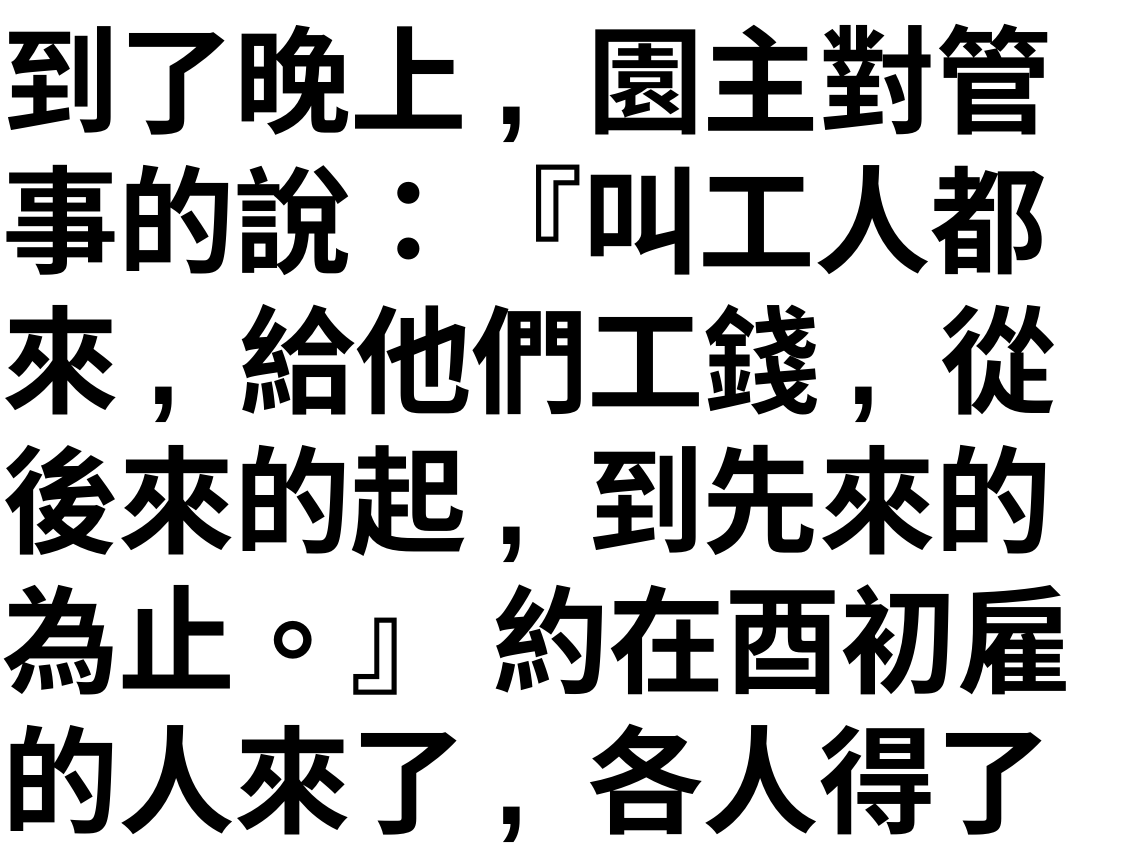

到了晚上, 園主對管事的說：『叫工人都來, 給他們工錢, 從後來的起, 到先來的為止。』 約在酉初雇的人來了, 各人得了一錢銀子。